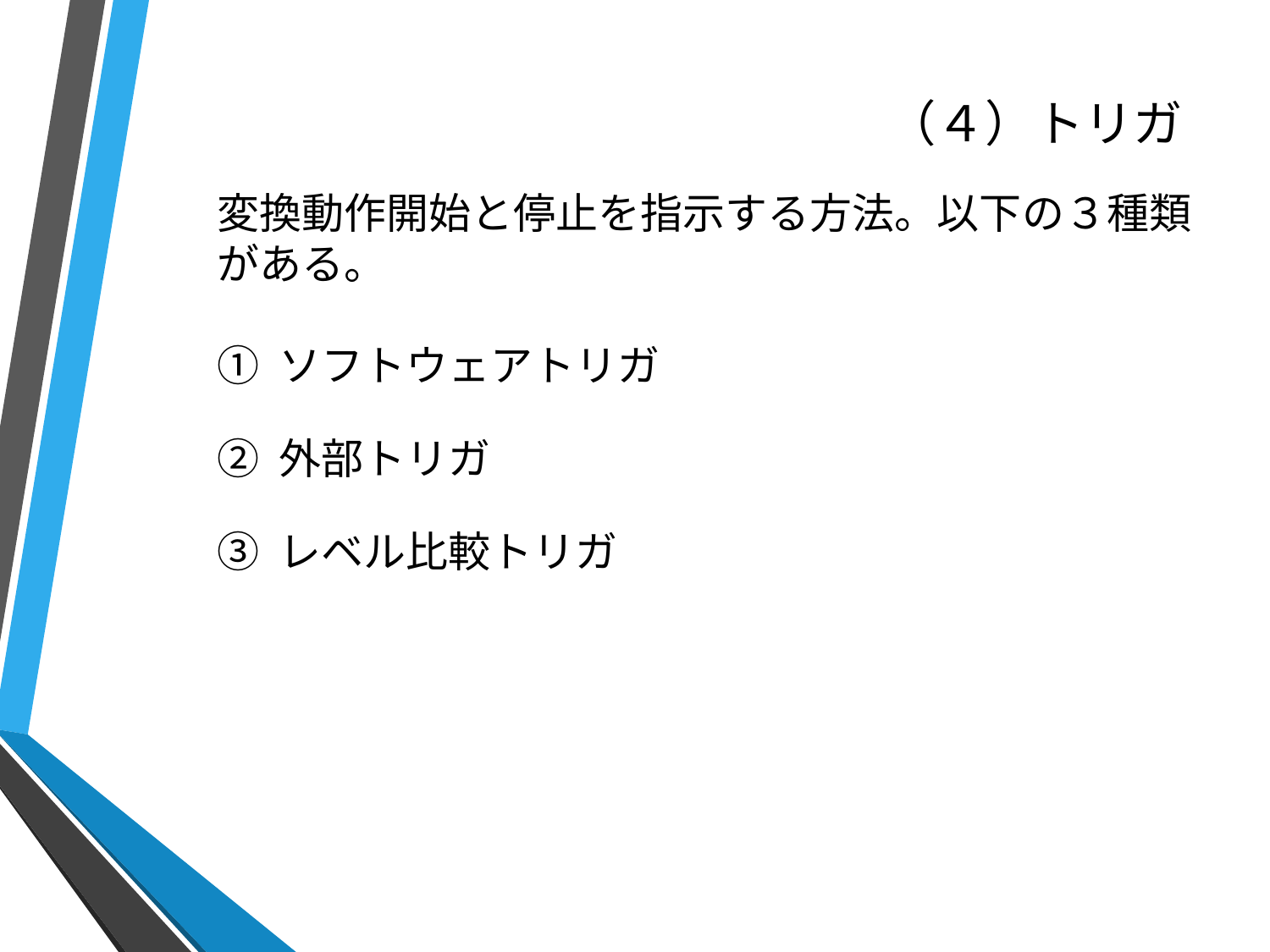

# （４）トリガ
変換動作開始と停止を指示する方法。以下の３種類がある。

① ソフトウェアトリガ

② 外部トリガ

③ レベル比較トリガ